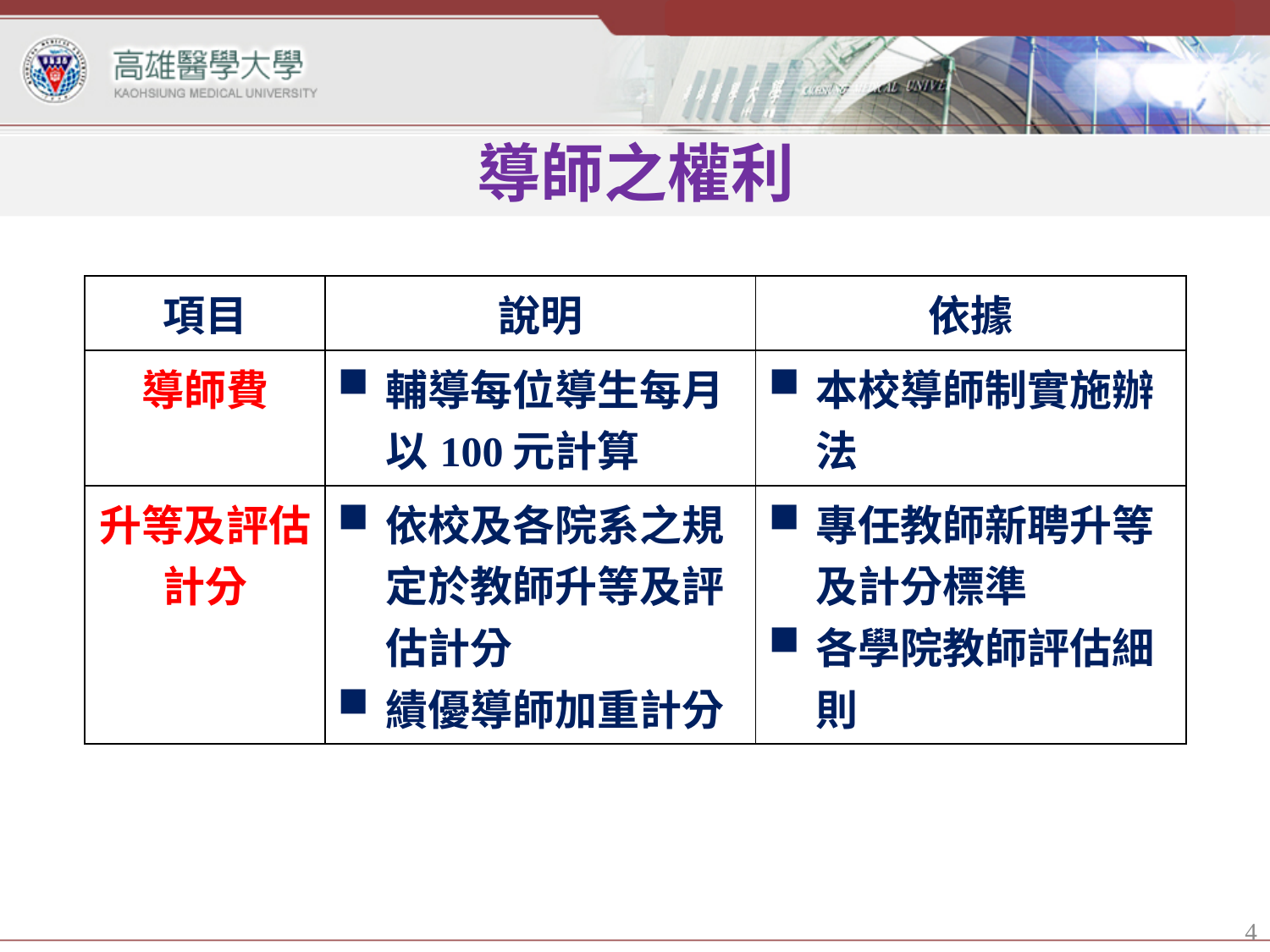

# 導師之權利
| 項目 | 說明 | 依據 |
| --- | --- | --- |
| 導師費 | 輔導每位導生每月以100元計算 | 本校導師制實施辦法 |
| 升等及評估計分 | 依校及各院系之規定於教師升等及評估計分 績優導師加重計分 | 專任教師新聘升等及計分標準 各學院教師評估細則 |